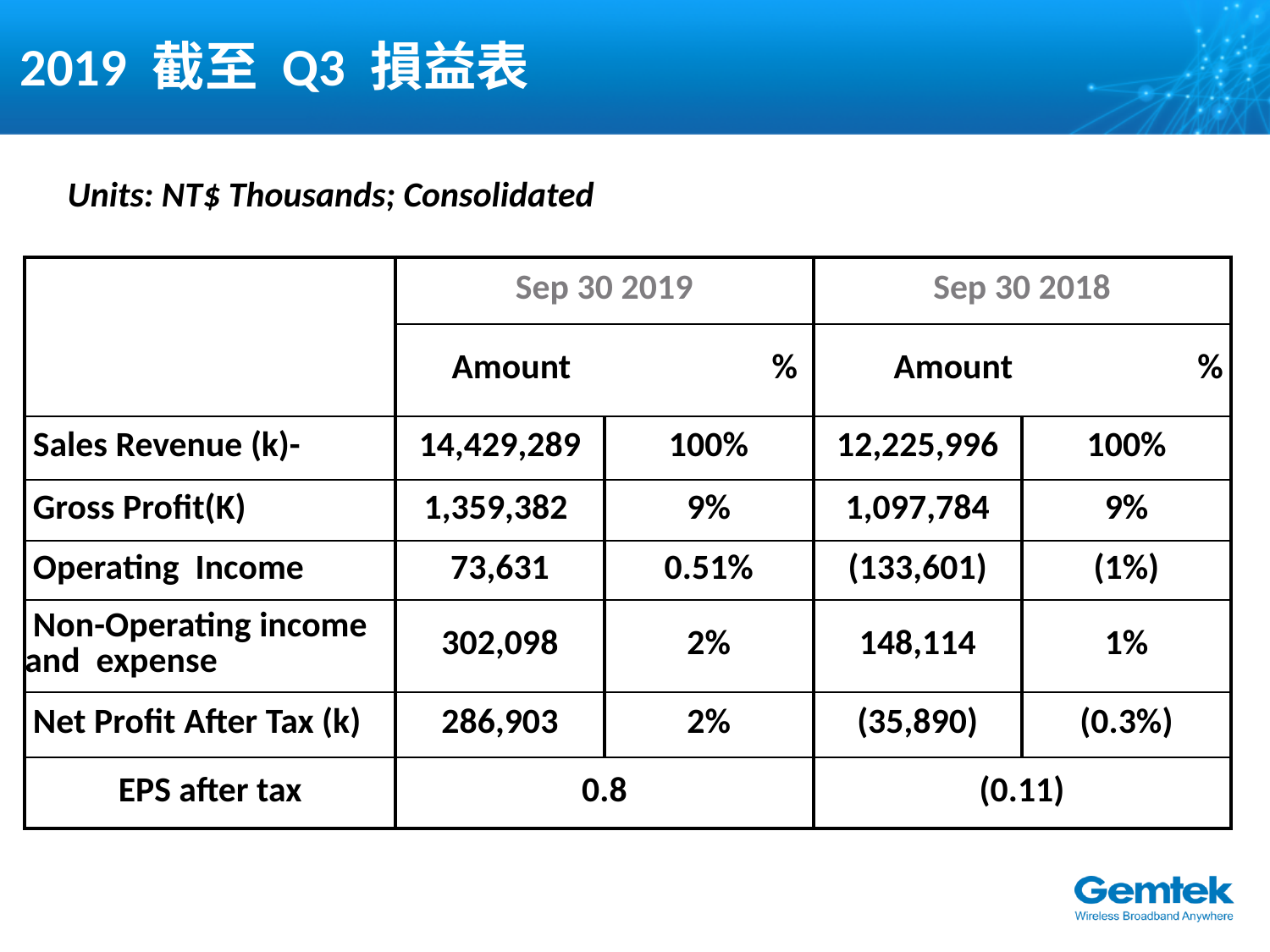

# 2019 截至 Q3 損益表
Units: NT$ Thousands; Consolidated
|  | Sep 30 2019 |  | Sep 30 2018 |  |
| --- | --- | --- | --- | --- |
|  | Amount % |  | Amount % |  |
| Sales Revenue (k)- | 14,429,289 | 100% | 12,225,996 | 100% |
| Gross Profit(K) | 1,359,382 | 9% | 1,097,784 | 9% |
| Operating Income | 73,631 | 0.51% | (133,601) | (1%) |
| Non-Operating income and expense | 302,098 | 2% | 148,114 | 1% |
| Net Profit After Tax (k) | 286,903 | 2% | (35,890) | (0.3%) |
| EPS after tax | 0.8 |  | (0.11) |  |